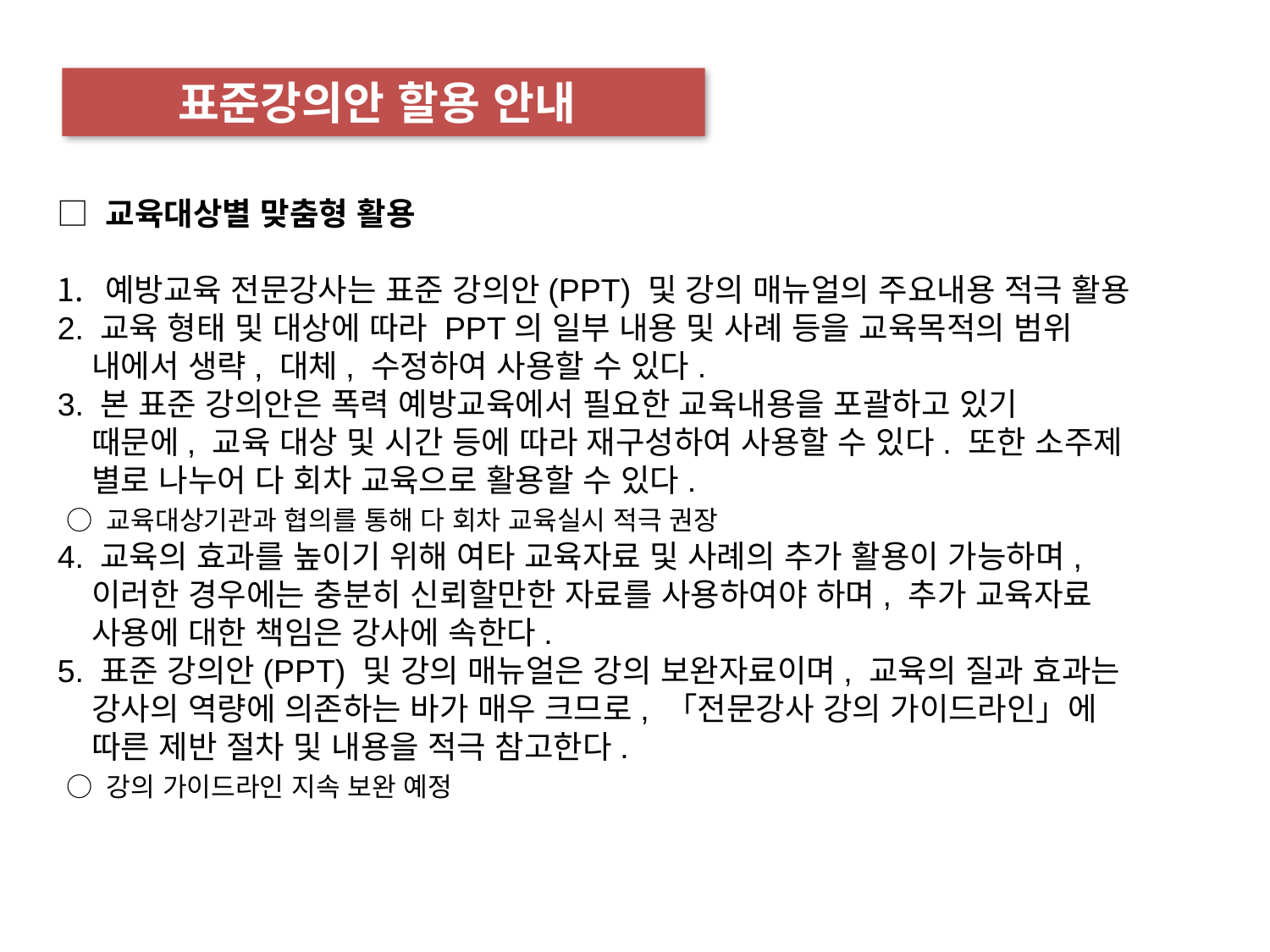

표준강의안 할용 안내
□ 교육대상별 맞춤형 활용

예방교육 전문강사는 표준 강의안(PPT) 및 강의 매뉴얼의 주요내용 적극 활용
2. 교육 형태 및 대상에 따라 PPT의 일부 내용 및 사례 등을 교육목적의 범위
   내에서 생략, 대체, 수정하여 사용할 수 있다.
3. 본 표준 강의안은 폭력 예방교육에서 필요한 교육내용을 포괄하고 있기
   때문에, 교육 대상 및 시간 등에 따라 재구성하여 사용할 수 있다. 또한 소주제
   별로 나누어 다 회차 교육으로 활용할 수 있다.
 ○ 교육대상기관과 협의를 통해 다 회차 교육실시 적극 권장
4. 교육의 효과를 높이기 위해 여타 교육자료 및 사례의 추가 활용이 가능하며,
   이러한 경우에는 충분히 신뢰할만한 자료를 사용하여야 하며, 추가 교육자료
   사용에 대한 책임은 강사에 속한다.
5. 표준 강의안(PPT) 및 강의 매뉴얼은 강의 보완자료이며, 교육의 질과 효과는
   강사의 역량에 의존하는 바가 매우 크므로, 「전문강사 강의 가이드라인」에
   따른 제반 절차 및 내용을 적극 참고한다.
 ○ 강의 가이드라인 지속 보완 예정